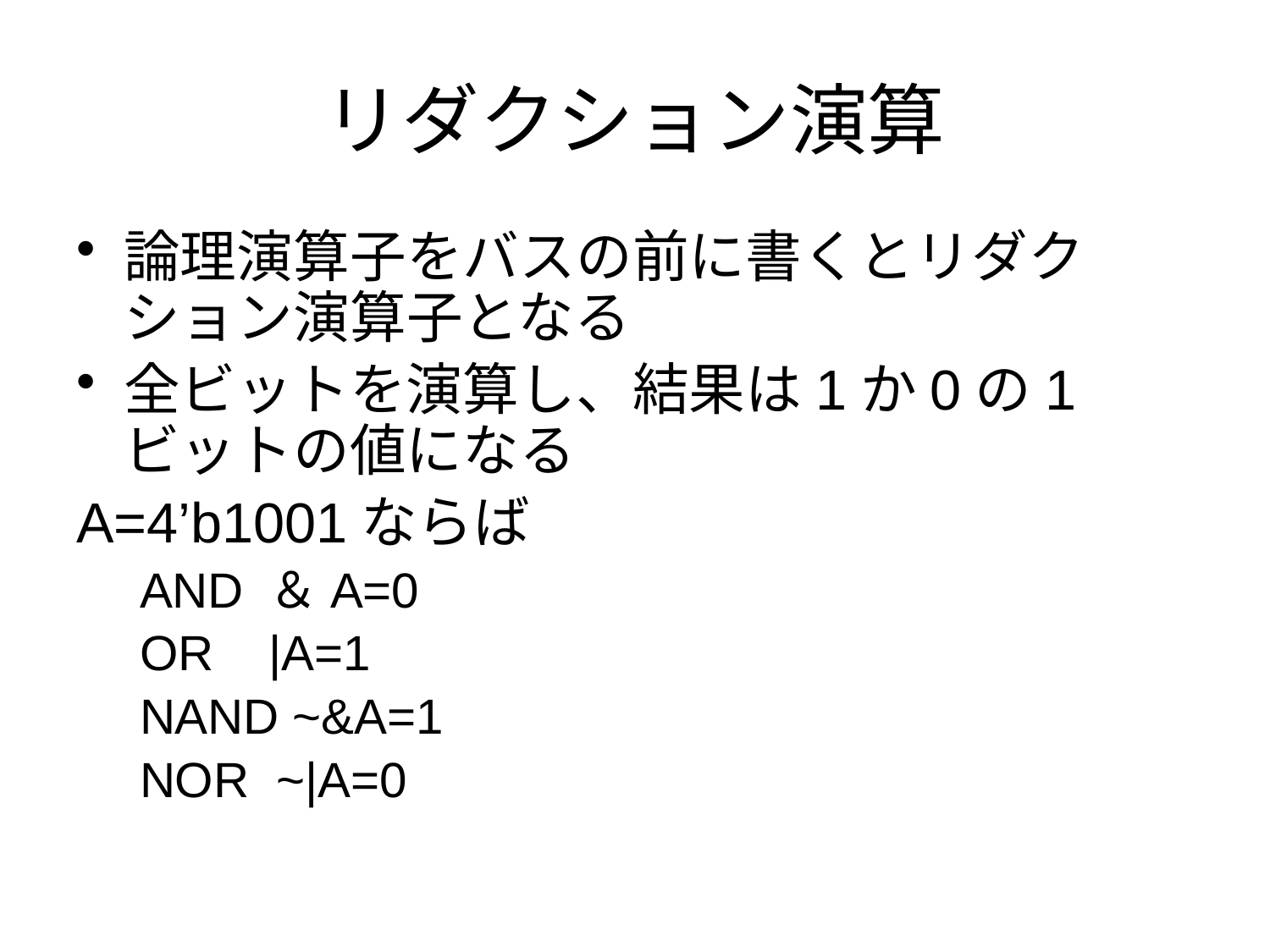

# リダクション演算
論理演算子をバスの前に書くとリダクション演算子となる
全ビットを演算し、結果は1か0の1ビットの値になる
A=4’b1001ならば
AND ＆A=0
OR    |A=1
NAND ~&A=1
NOR  ~|A=0